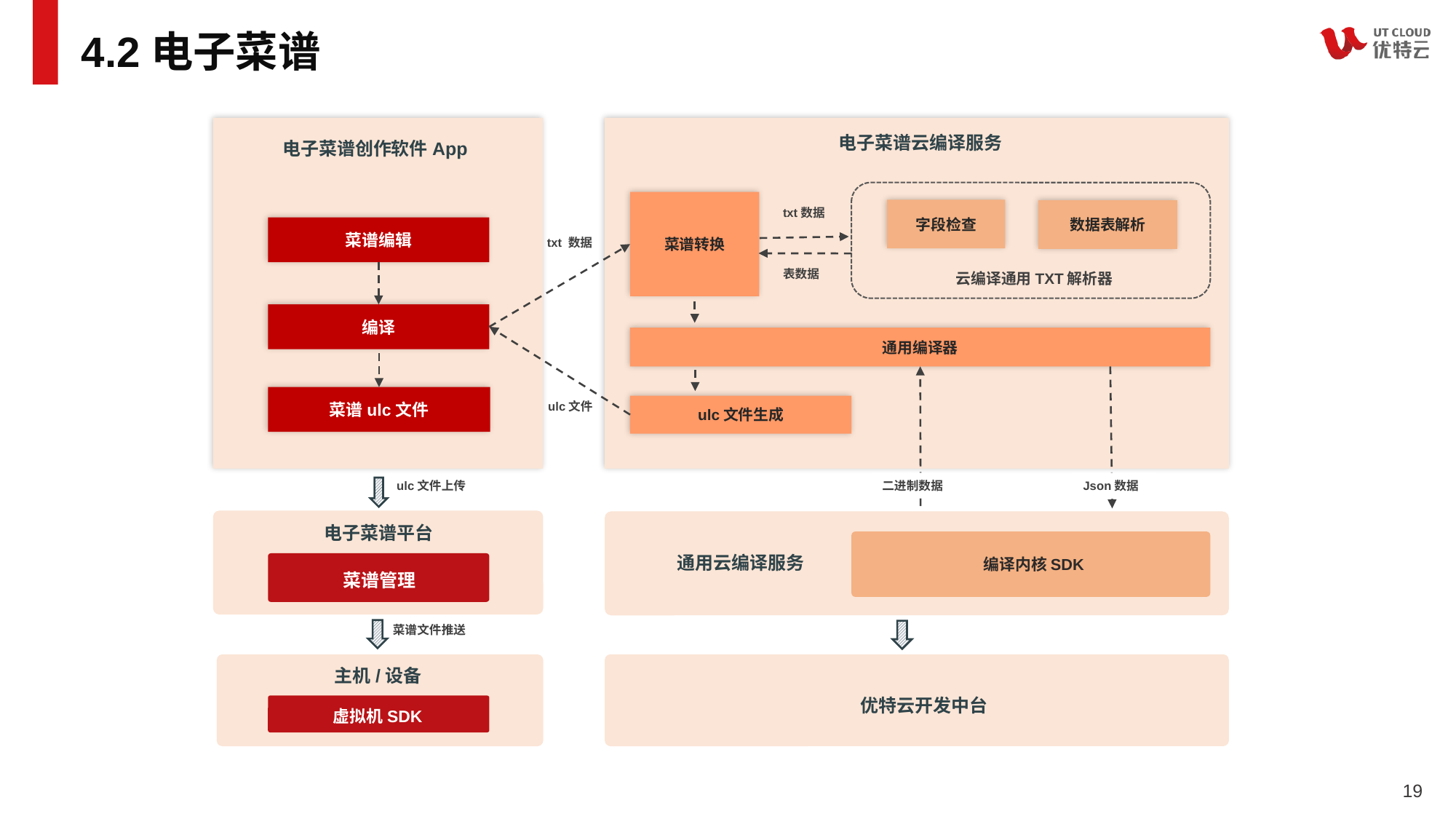

# 4.2电子菜谱

电子菜谱云编译服务
电子菜谱创作软件App
 云编译通用TXT解析器
菜谱转换
txt数据
字段检查
数据表解析
菜谱编辑
txt 数据
表数据
编译
通用编译器
菜谱ulc文件
ulc文件
ulc文件生成
ulc文件上传
二进制数据
Json数据

电子菜谱平台

通用云编译服务
编译内核SDK

菜谱管理
菜谱文件推送

虚拟机SDK
主机/设备
优特云开发中台
19